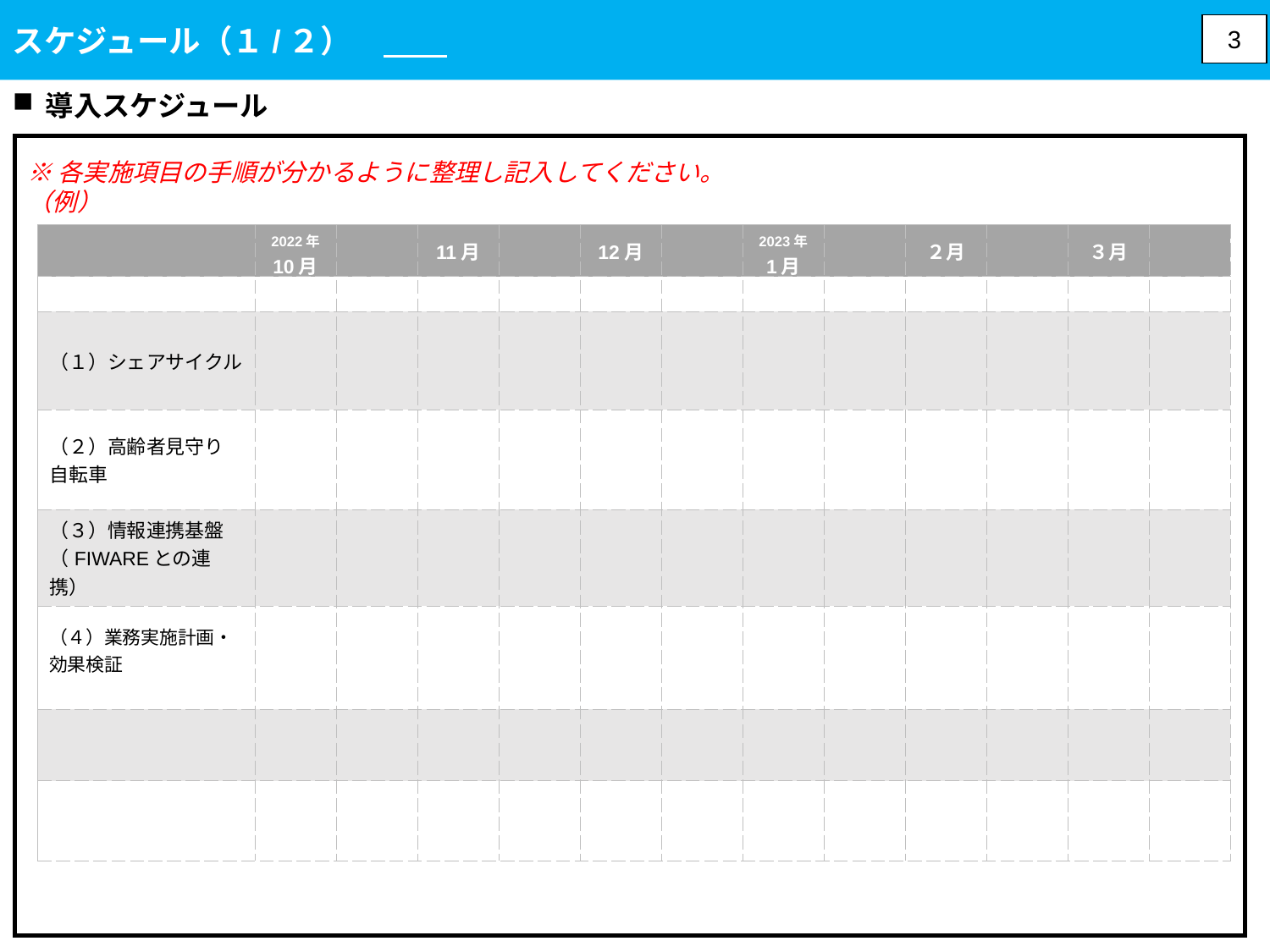

スケジュール（１/２）
3
導入スケジュール

※各実施項目の手順が分かるように整理し記入してください。
（例）
|  | 2022年 10月 |  | 11月 |  | 12月 |  | 2023年 1月 |  | ２月 |  | ３月 |  |
| --- | --- | --- | --- | --- | --- | --- | --- | --- | --- | --- | --- | --- |
|  |  |  |  |  |  |  |  |  |  |  |  |  |
| （１）シェアサイクル |  |  |  |  |  |  |  |  |  |  |  |  |
| （２）高齢者見守り自転車 |  |  |  |  |  |  |  |  |  |  |  |  |
| （３）情報連携基盤 （FIWAREとの連携） |  |  |  |  |  |  |  |  |  |  |  |  |
| （４）業務実施計画・効果検証 |  |  |  |  |  |  |  |  |  |  |  |  |
|  |  |  |  |  |  |  |  |  |  |  |  |  |
|  |  |  |  |  |  |  |  |  |  |  |  |  |